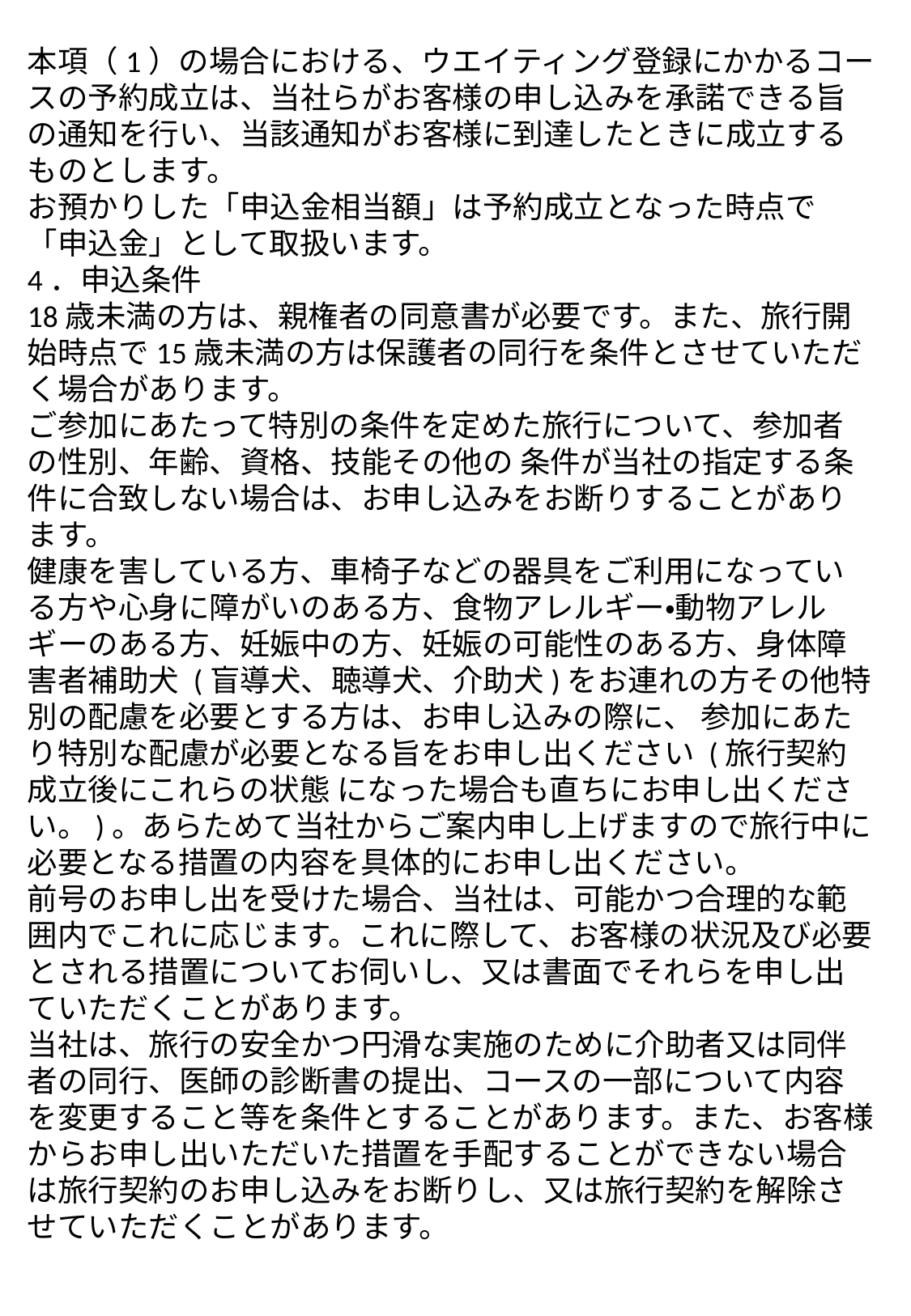

本項（1）の場合における、ウエイティング登録にかかるコースの予約成立は、当社らがお客様の申し込みを承諾できる旨の通知を行い、当該通知がお客様に到達したときに成立するものとします。
お預かりした「申込金相当額」は予約成立となった時点で「申込金」として取扱います。
4．申込条件
18歳未満の方は、親権者の同意書が必要です。また、旅行開始時点で15歳未満の方は保護者の同行を条件とさせていただく場合があります。
ご参加にあたって特別の条件を定めた旅行について、参加者の性別、年齢、資格、技能その他の 条件が当社の指定する条件に合致しない場合は、お申し込みをお断りすることがあります。
健康を害している方、車椅子などの器具をご利用になっている方や心身に障がいのある方、食物アレルギー・動物アレルギーのある方、妊娠中の方、妊娠の可能性のある方、身体障害者補助犬 (盲導犬、聴導犬、介助犬)をお連れの方その他特別の配慮を必要とする方は、お申し込みの際に、 参加にあたり特別な配慮が必要となる旨をお申し出ください (旅行契約成立後にこれらの状態 になった場合も直ちにお申し出ください。)。あらためて当社からご案内申し上げますので旅行中に必要となる措置の内容を具体的にお申し出ください。
前号のお申し出を受けた場合、当社は、可能かつ合理的な範囲内でこれに応じます。これに際して、お客様の状況及び必要とされる措置についてお伺いし、又は書面でそれらを申し出ていただくことがあります。
当社は、旅行の安全かつ円滑な実施のために介助者又は同伴者の同行、医師の診断書の提出、コースの一部について内容を変更すること等を条件とすることがあります。また、お客様からお申し出いただいた措置を手配することができない場合は旅行契約のお申し込みをお断りし、又は旅行契約を解除させていただくことがあります。